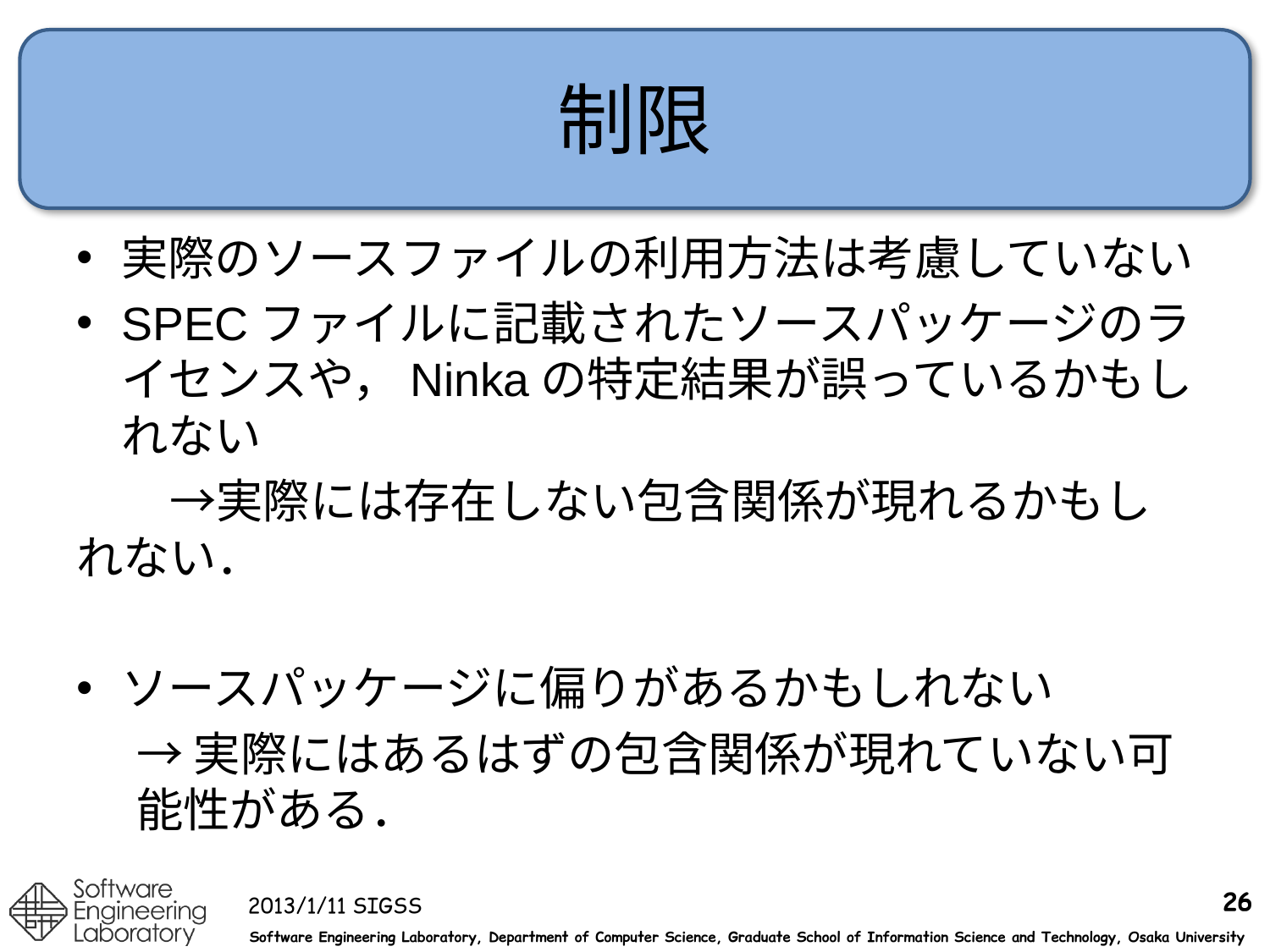

# 制限
実際のソースファイルの利用方法は考慮していない
SPECファイルに記載されたソースパッケージのライセンスや，Ninkaの特定結果が誤っているかもしれない
　　→実際には存在しない包含関係が現れるかもしれない．

ソースパッケージに偏りがあるかもしれない
→実際にはあるはずの包含関係が現れていない可能性がある．

26
2013/1/11 SIGSS